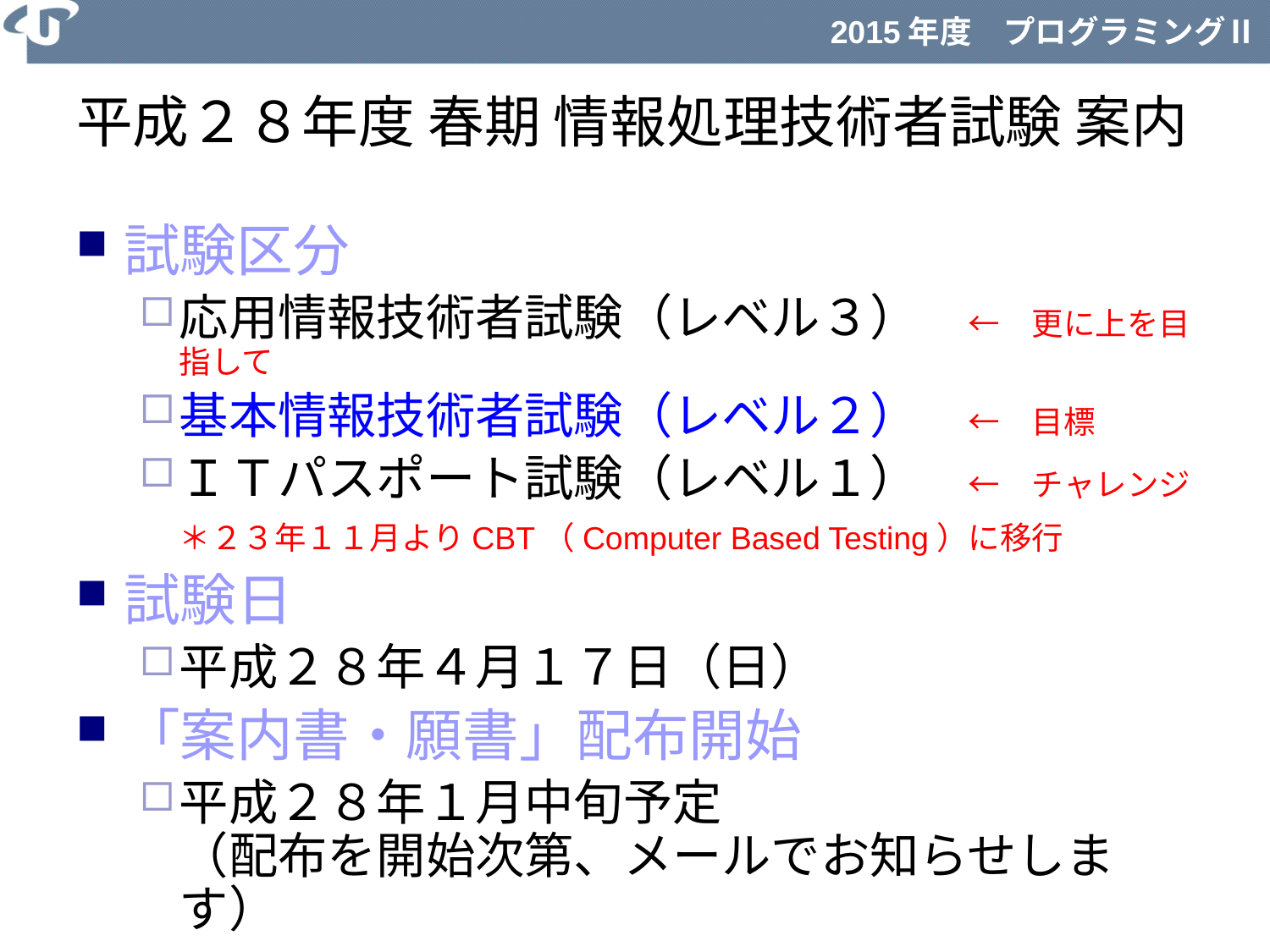

平成２８年度 春期 情報処理技術者試験 案内
試験区分
応用情報技術者試験（レベル３）　←　更に上を目指して
基本情報技術者試験（レベル２）　←　目標
ＩＴパスポート試験（レベル１）　←　チャレンジ
＊２３年１１月よりCBT（Computer Based Testing）に移行
試験日
平成２８年４月１７日（日）
「案内書・願書」配布開始
平成２８年１月中旬予定
（配布を開始次第、メールでお知らせします）